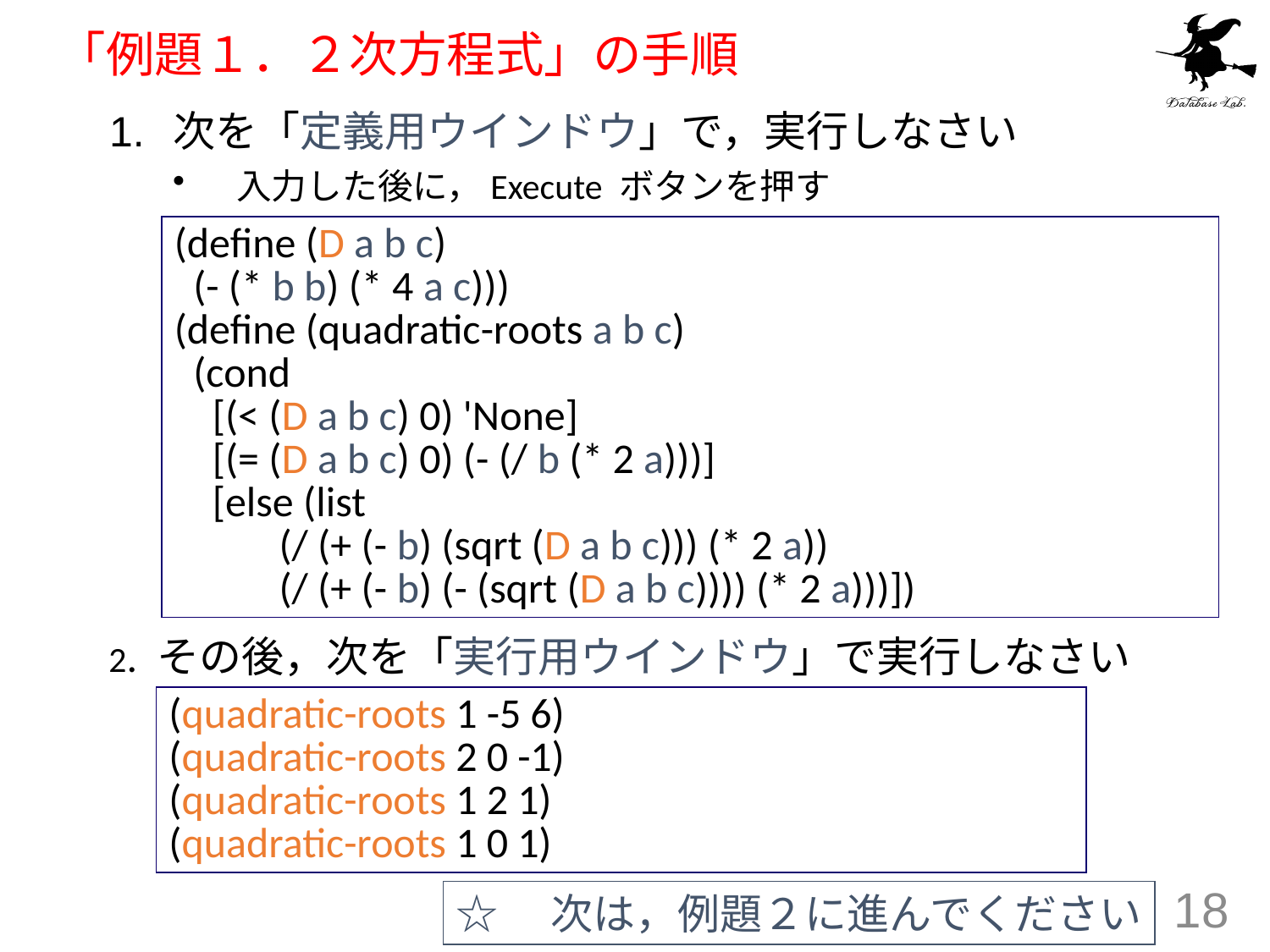

# 「例題１．２次方程式」の手順
次を「定義用ウインドウ」で，実行しなさい
入力した後に，Execute ボタンを押す
(define (D a b c)
  (- (* b b) (* 4 a c)))
(define (quadratic-roots a b c)
  (cond
    [(< (D a b c) 0) 'None]
    [(= (D a b c) 0) (- (/ b (* 2 a)))]
    [else (list
           (/ (+ (- b) (sqrt (D a b c))) (* 2 a))
           (/ (+ (- b) (- (sqrt (D a b c)))) (* 2 a)))])
2. その後，次を「実行用ウインドウ」で実行しなさい
(quadratic-roots 1 -5 6)
(quadratic-roots 2 0 -1)
(quadratic-roots 1 2 1)
(quadratic-roots 1 0 1)
☆　次は，例題２に進んでください
18